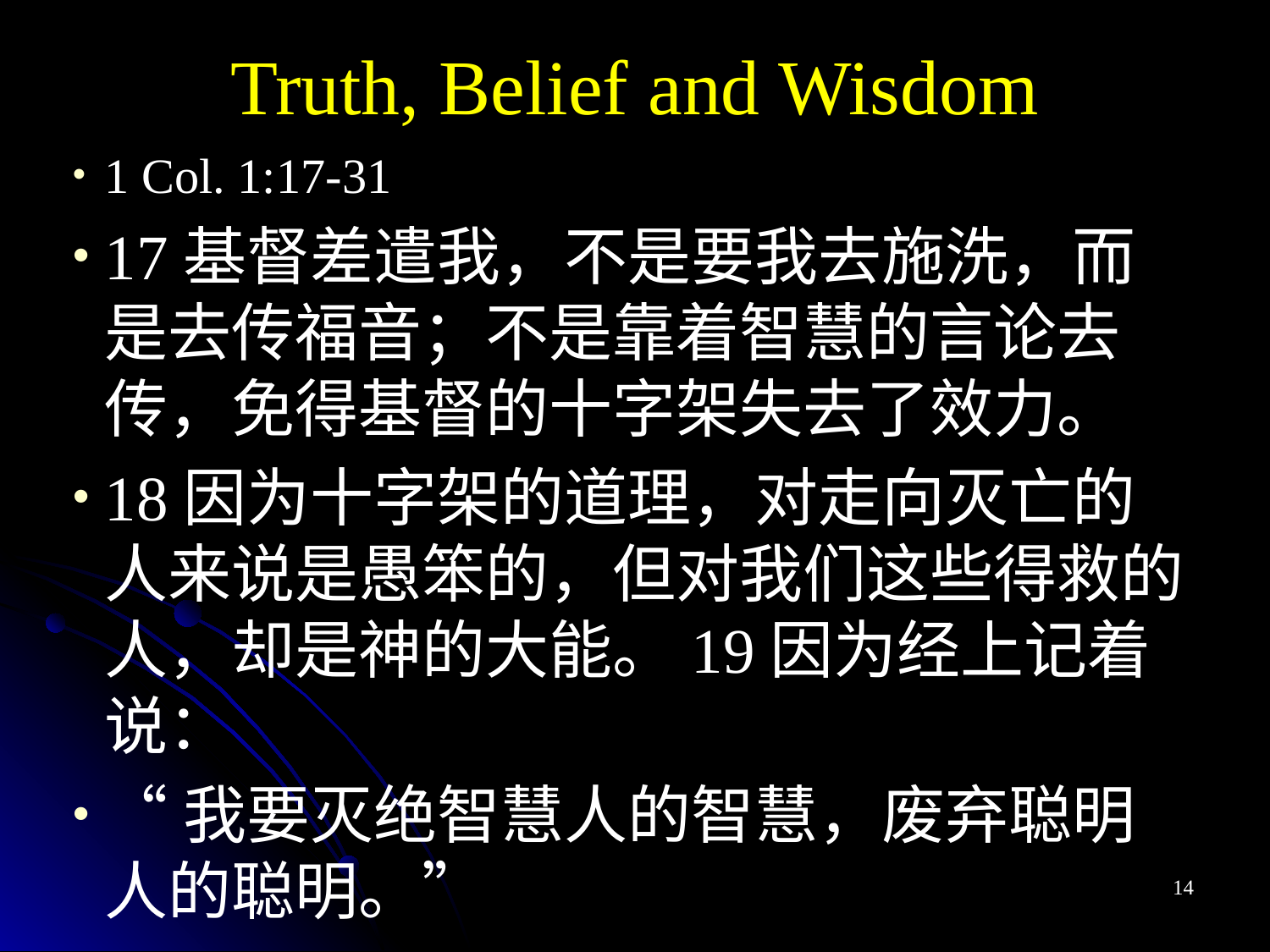

Truth, Belief and Wisdom
1 Col. 1:17-31
17基督差遣我，不是要我去施洗，而是去传福音；不是靠着智慧的言论去传，免得基督的十字架失去了效力。
18因为十字架的道理，对走向灭亡的人来说是愚笨的，但对我们这些得救的人，却是神的大能。19因为经上记着说：
“我要灭绝智慧人的智慧，废弃聪明人的聪明。”

14